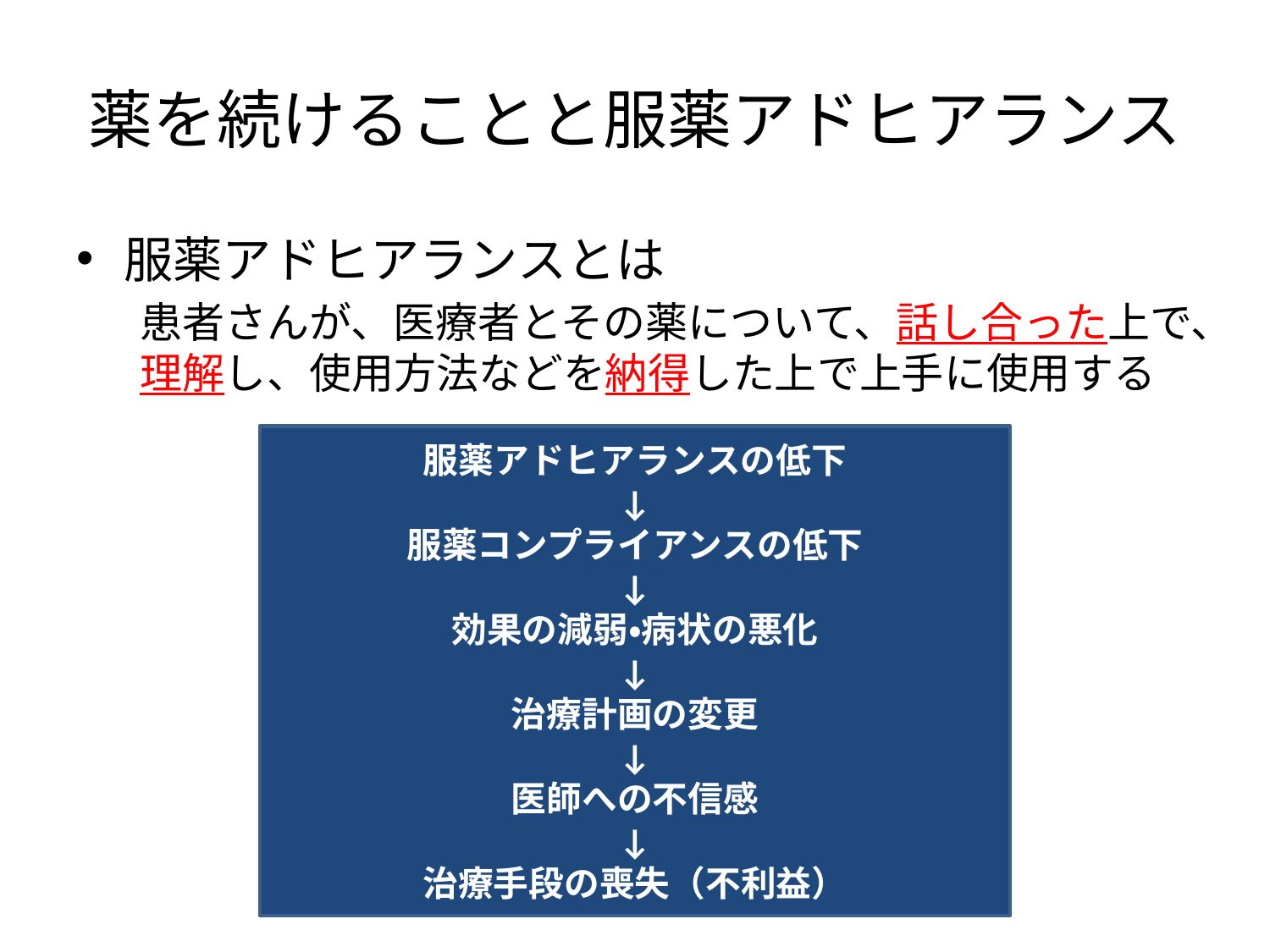

# 薬を続けることと服薬アドヒアランス
服薬アドヒアランスとは
患者さんが、医療者とその薬について、話し合った上で、理解し、使用方法などを納得した上で上手に使用する

服薬アドヒアランスの低下
↓
服薬コンプライアンスの低下
↓
効果の減弱・病状の悪化
↓
治療計画の変更
↓
医師への不信感
↓
治療手段の喪失（不利益）